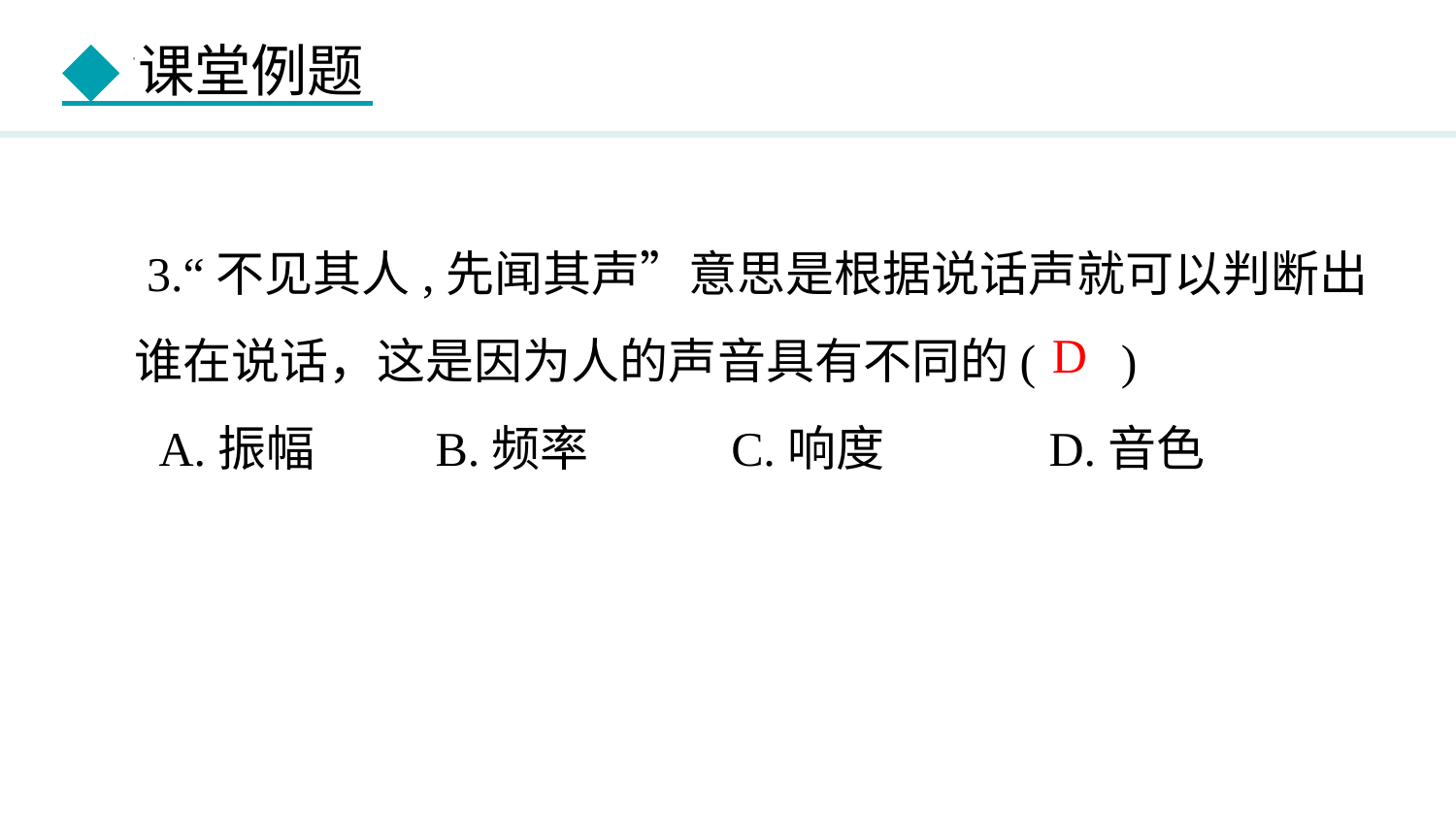

3.“不见其人,先闻其声”意思是根据说话声就可以判断出
谁在说话，这是因为人的声音具有不同的(       )
  A.振幅          B.频率            C.响度              D.音色
D